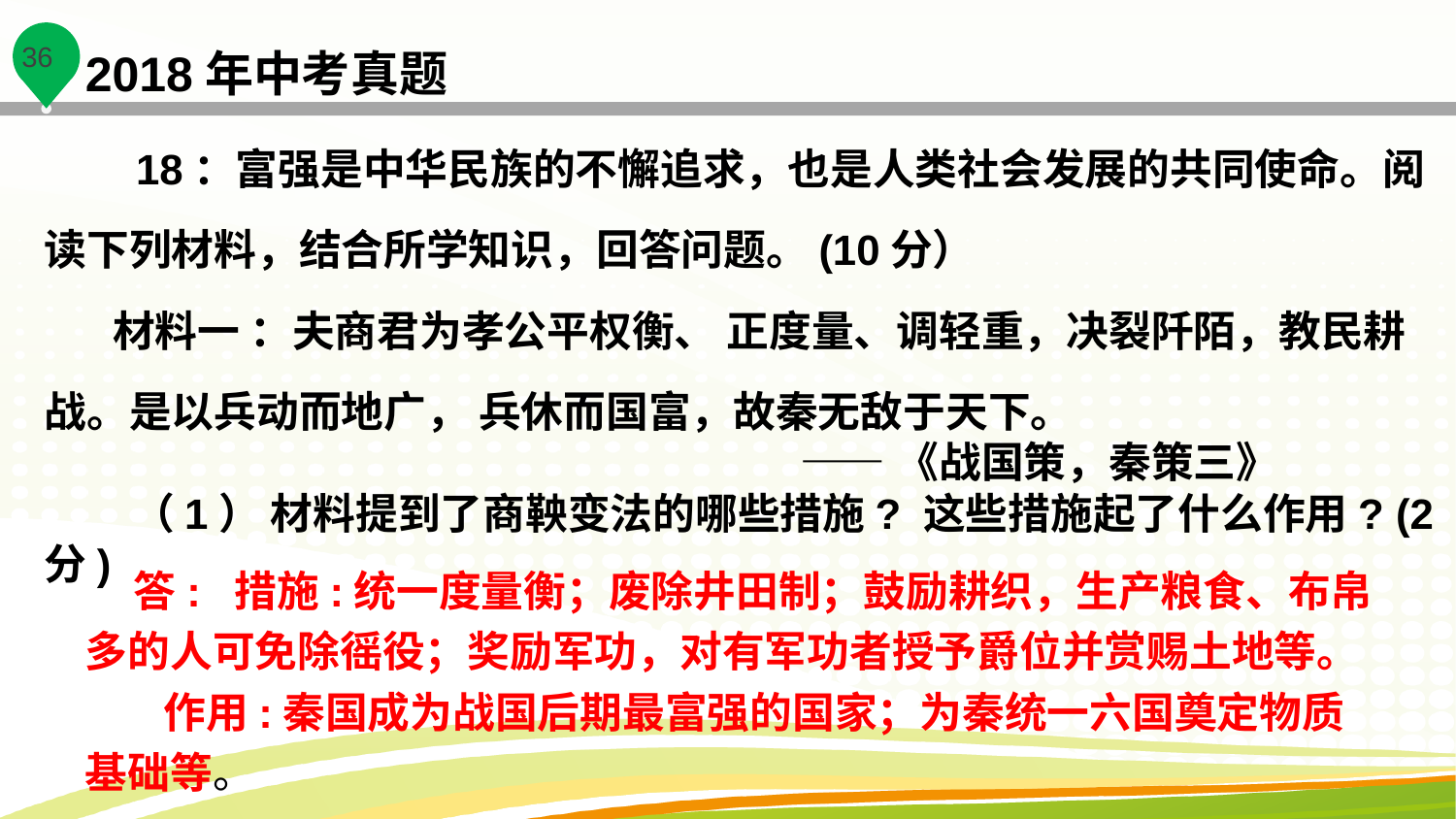

2018年中考真题
    18：富强是中华民族的不懈追求，也是人类社会发展的共同使命。阅读下列材料，结合所学知识，回答问题。(10分）
 材料一 ：夫商君为孝公平权衡、 正度量、调轻重，决裂阡陌，教民耕战。是以兵动而地广， 兵休而国富，故秦无敌于天下。
                                                                         ——《战国策，秦策三》
   （1） 材料提到了商鞅变法的哪些措施? 这些措施起了什么作用? (2分)

答:  措施:统一度量衡；废除井田制；鼓励耕织，生产粮食、布帛多的人可免除徭役；奖励军功，对有军功者授予爵位并赏赐土地等。
  作用:秦国成为战国后期最富强的国家；为秦统一六国奠定物质基础等。